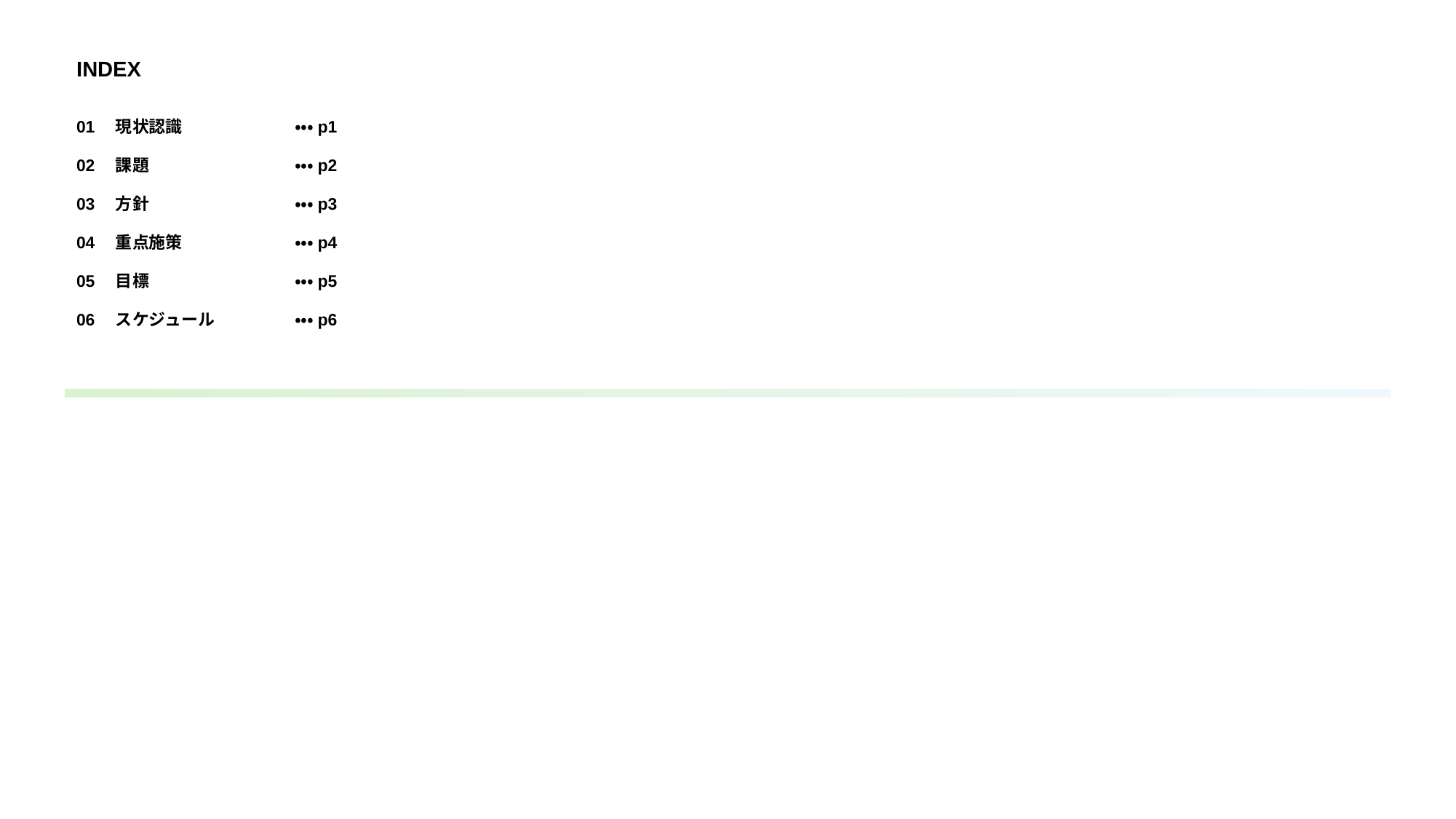

INDEX
01　現状認識		・・・p1
02　課題		・・・p2
03　方針		・・・p3
04　重点施策		・・・p4
05　目標		・・・p5
06　スケジュール	・・・p6